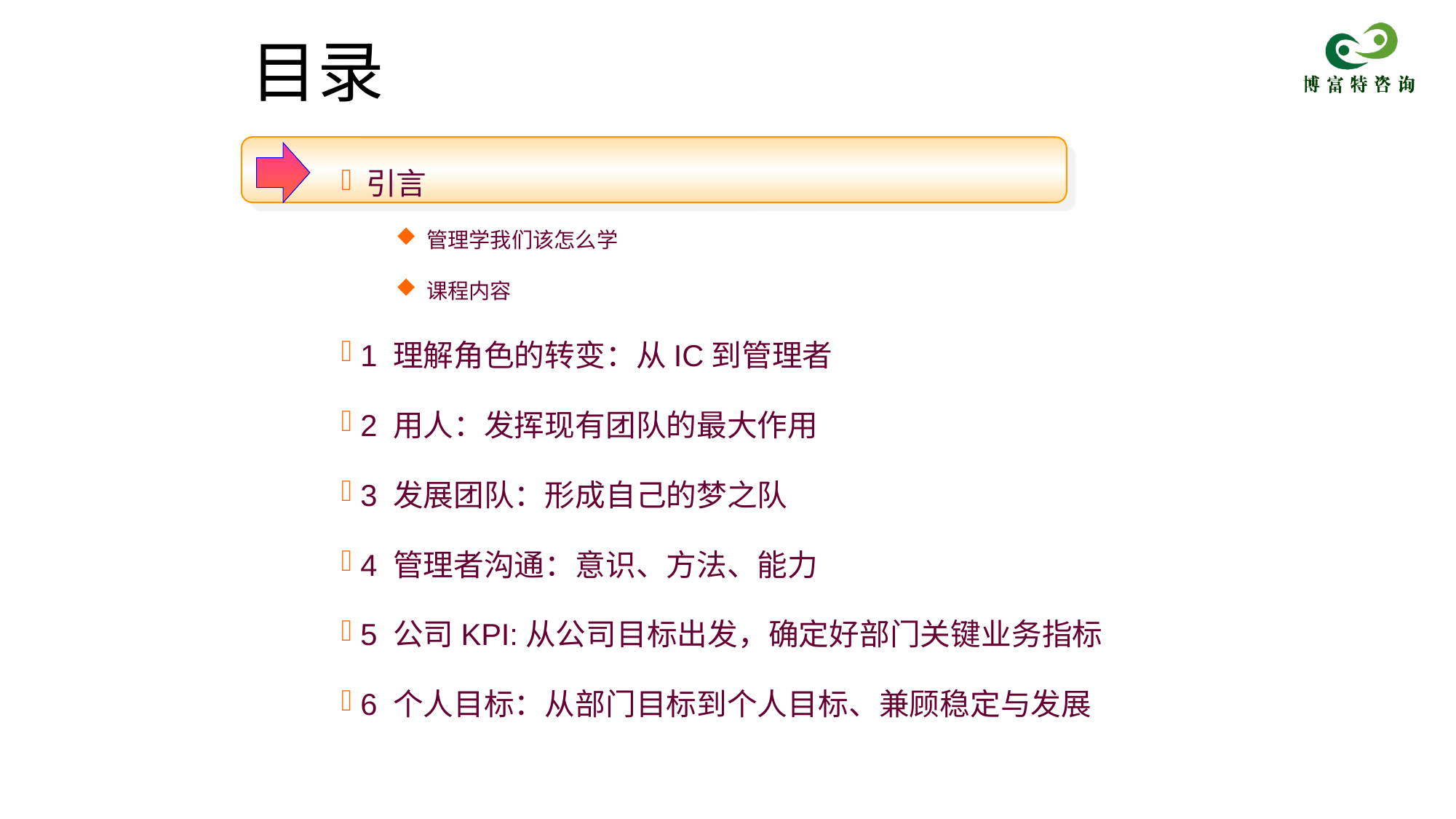

# 目录
 引言
 管理学我们该怎么学
 课程内容
 1 理解角色的转变：从IC到管理者
 2 用人：发挥现有团队的最大作用
 3 发展团队：形成自己的梦之队
 4 管理者沟通：意识、方法、能力
 5 公司KPI:从公司目标出发，确定好部门关键业务指标
 6 个人目标：从部门目标到个人目标、兼顾稳定与发展